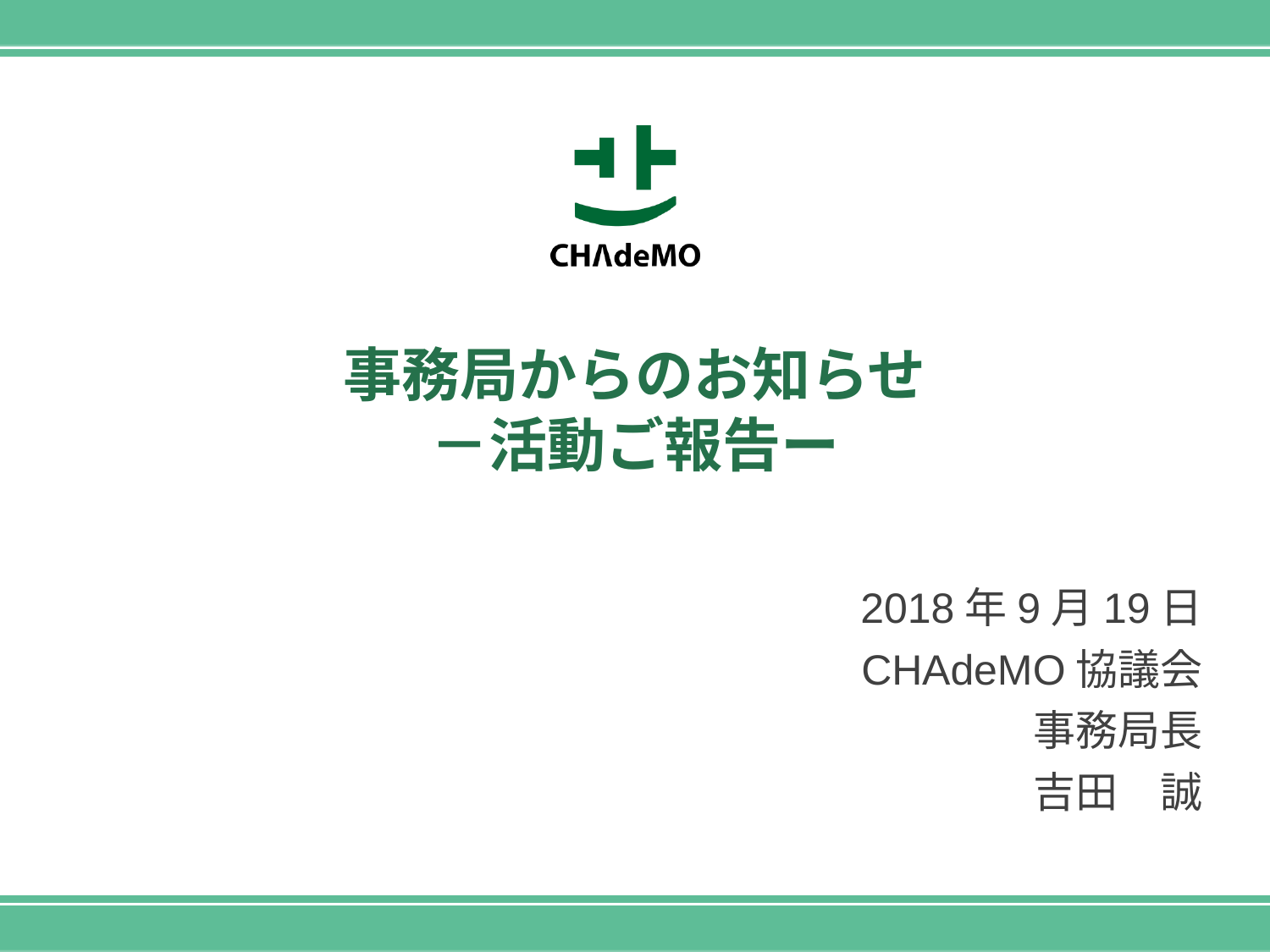

# 事務局からのお知らせ －活動ご報告ー
2018年9月19日
CHAdeMO協議会
事務局長
吉田　誠